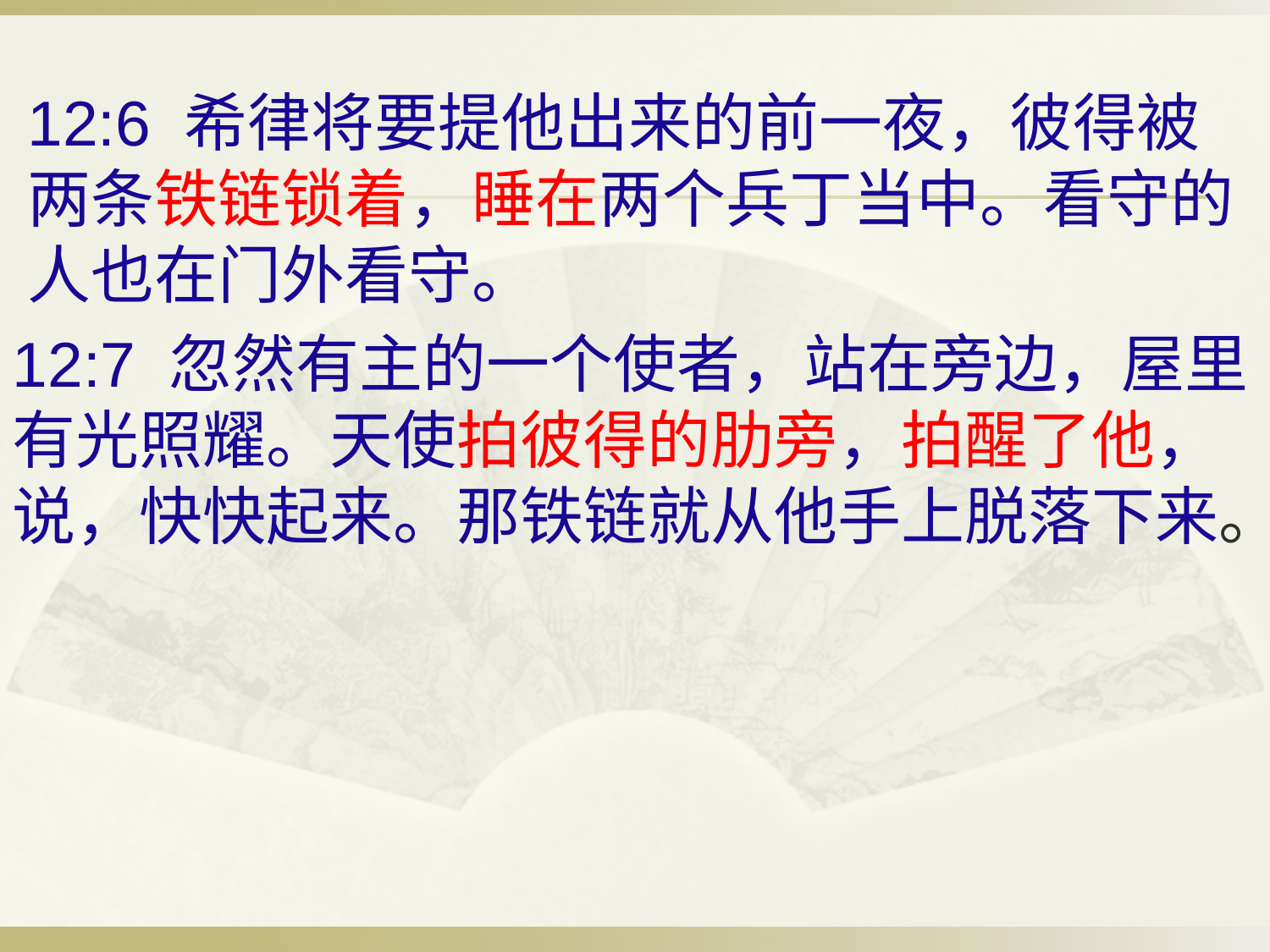

# 12:7 忽然有主的一个使者，站在旁边，屋里有光照耀。天使拍彼得的肋旁，拍醒了他，说，快快起来。那铁链就从他手上脱落下来。
12:6 希律将要提他出来的前一夜，彼得被两条铁链锁着，睡在两个兵丁当中。看守的人也在门外看守。